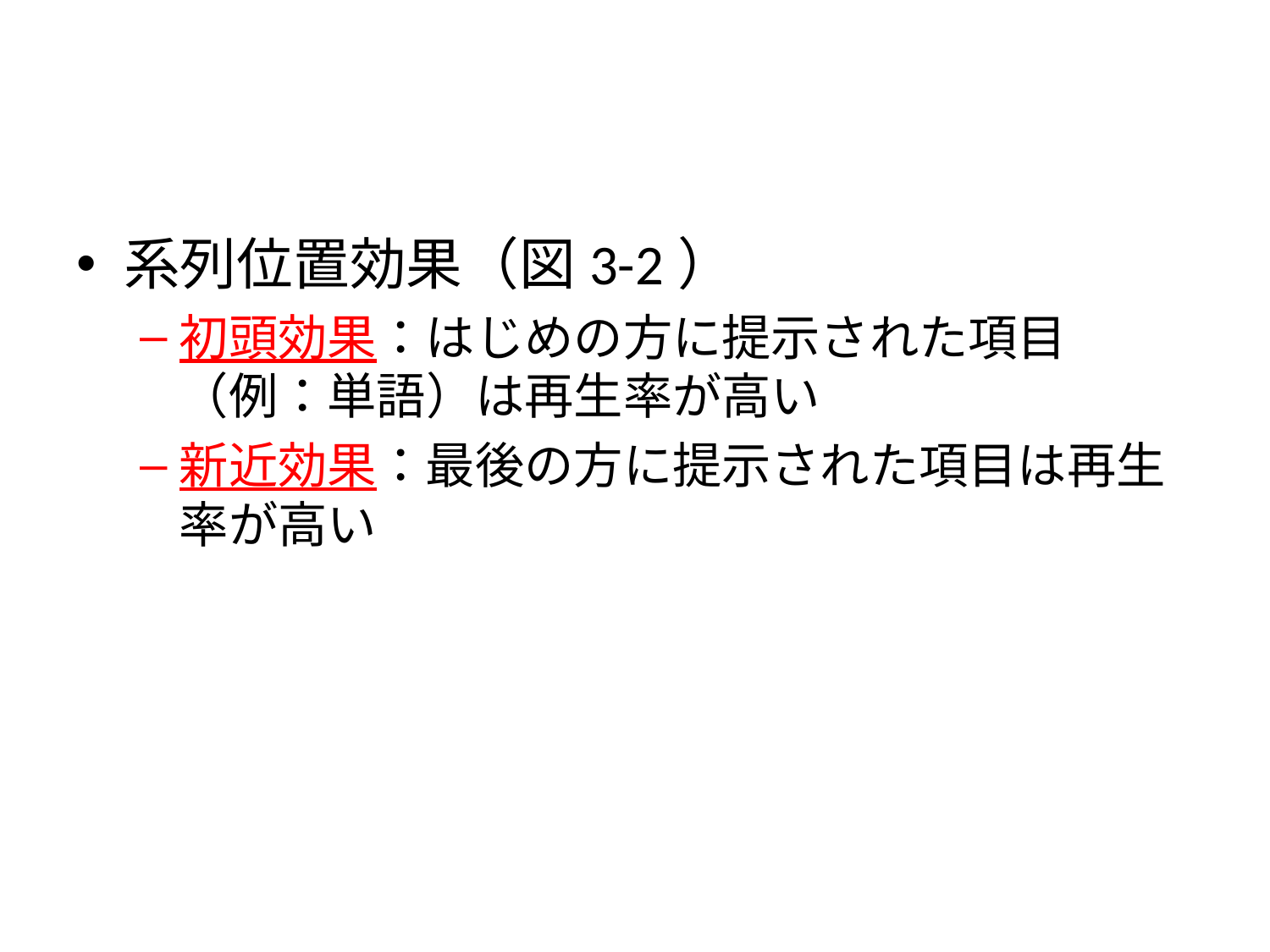

#
系列位置効果（図3-2）
初頭効果：はじめの方に提示された項目（例：単語）は再生率が高い
新近効果：最後の方に提示された項目は再生率が高い